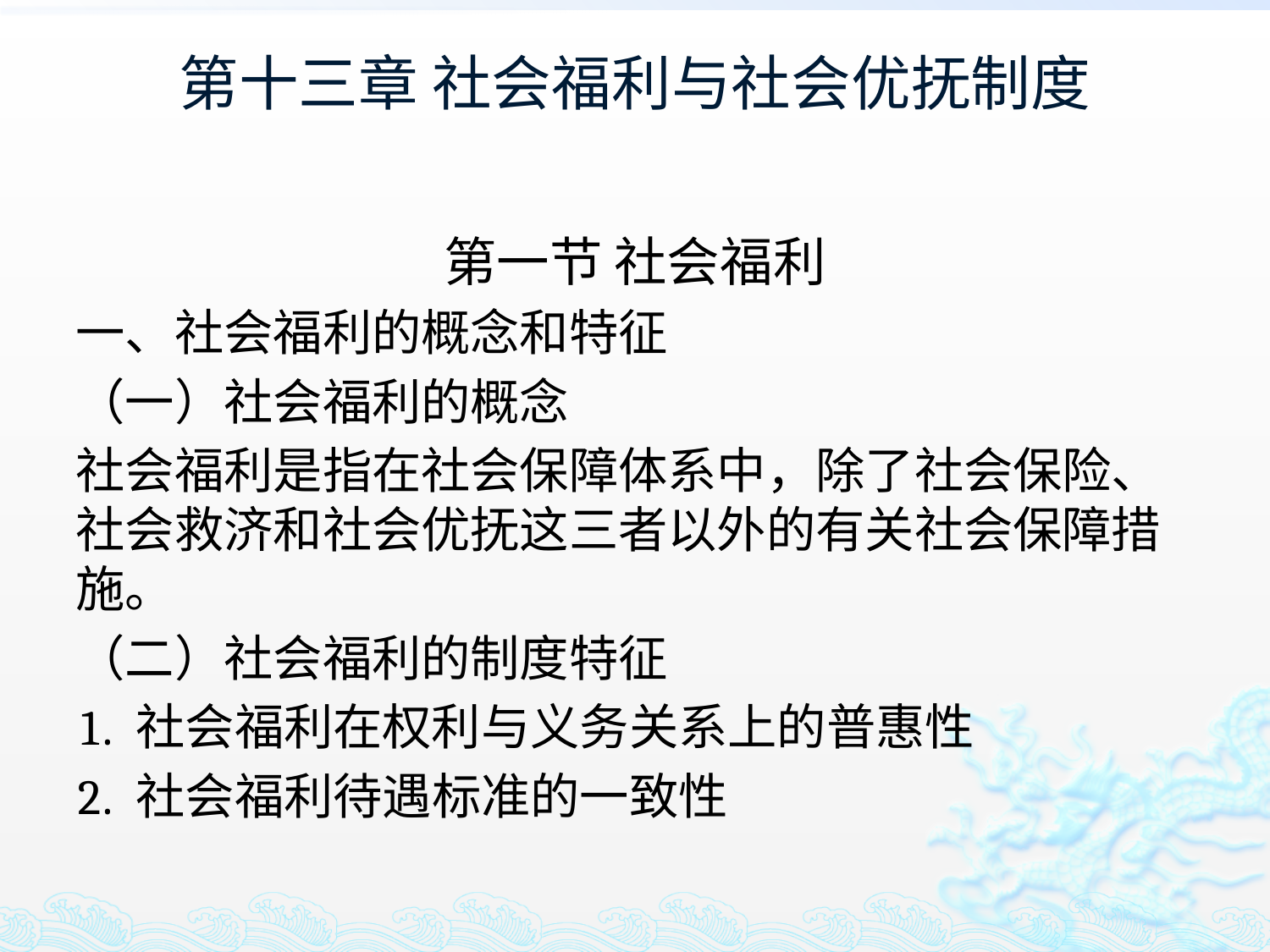

# 第十三章 社会福利与社会优抚制度
第一节 社会福利
一、社会福利的概念和特征
（一）社会福利的概念
社会福利是指在社会保障体系中，除了社会保险、社会救济和社会优抚这三者以外的有关社会保障措施。
（二）社会福利的制度特征
1. 社会福利在权利与义务关系上的普惠性
2. 社会福利待遇标准的一致性